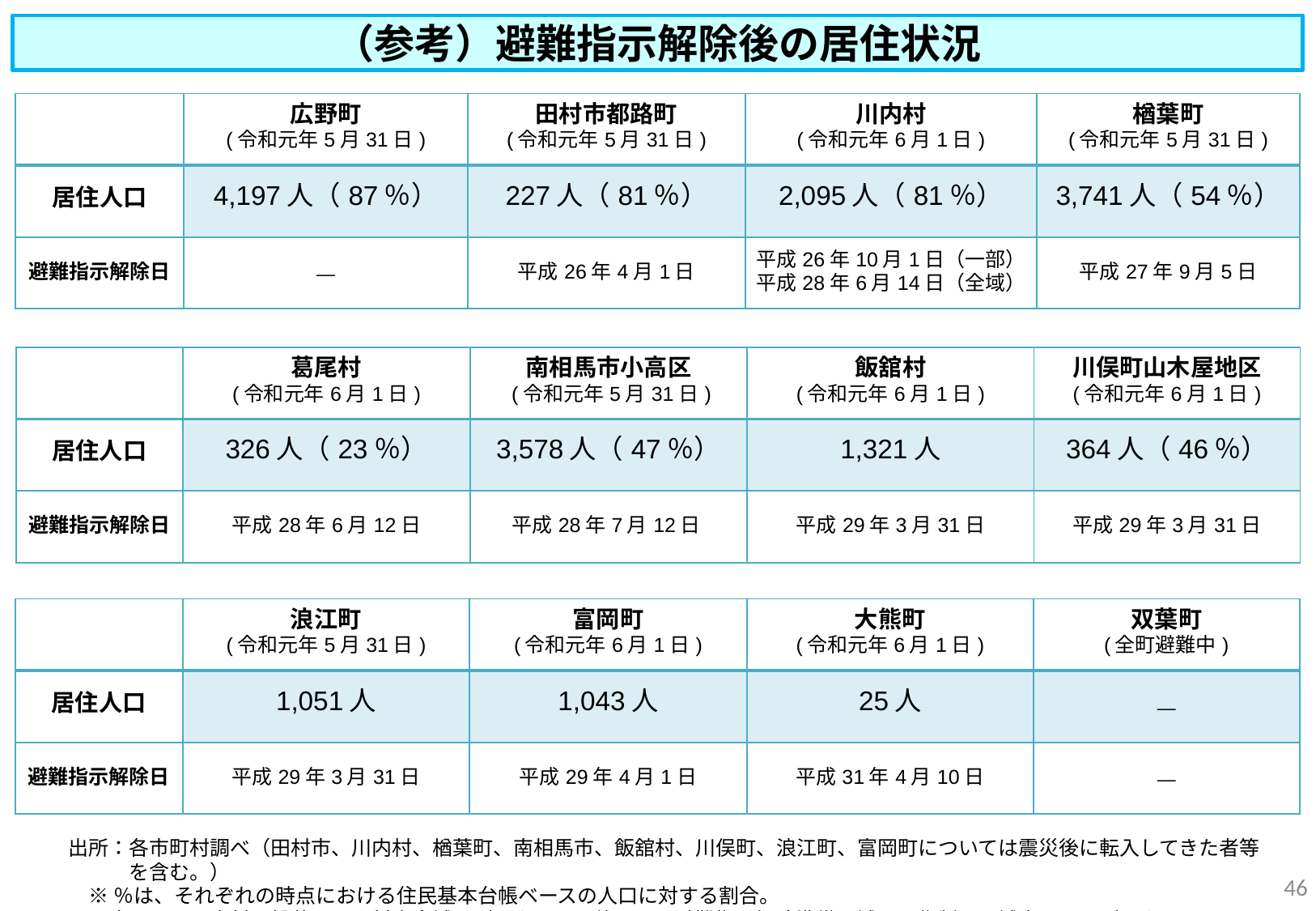

（参考）避難指示解除後の居住状況
|  | 広野町 (令和元年5月31日) | 田村市都路町 (令和元年5月31日) | 川内村 (令和元年6月1日) | 楢葉町 (令和元年5月31日) |
| --- | --- | --- | --- | --- |
| 居住人口 | 4,197人（87％） | 227人（81％） | 2,095人（81％） | 3,741人（54％） |
| 避難指示解除日 | ― | 平成26年4月1日 | 平成26年10月1日（一部） 平成28年6月14日（全域） | 平成27年9月5日 |
|  | 葛尾村 (令和元年6月1日) | 南相馬市小高区 (令和元年5月31日) | 飯舘村 (令和元年6月1日) | 川俣町山木屋地区 (令和元年6月1日) |
| --- | --- | --- | --- | --- |
| 居住人口 | 326人（23％） | 3,578人（47％） | 1,321人 | 364人（46％） |
| 避難指示解除日 | 平成28年6月12日 | 平成28年7月12日 | 平成29年3月31日 | 平成29年3月31日 |
|  | 浪江町 (令和元年5月31日) | 富岡町 (令和元年6月1日) | 大熊町 (令和元年6月1日) | 双葉町 (全町避難中) |
| --- | --- | --- | --- | --- |
| 居住人口 | 1,051人 | 1,043人 | 25人 | ― |
| 避難指示解除日 | 平成29年3月31日 | 平成29年4月1日 | 平成31年4月10日 | ― |
出所：各市町村調べ（田村市、川内村、楢葉町、南相馬市、飯舘村、川俣町、浪江町、富岡町については震災後に転入してきた者等を含む。）
　※ ％は、それぞれの時点における住民基本台帳ベースの人口に対する割合。
　※広野町、川内村、楢葉町は町村内全域のデータ。その他は、旧避難指示解除準備区域・居住制限区域内のみのデータ。
46